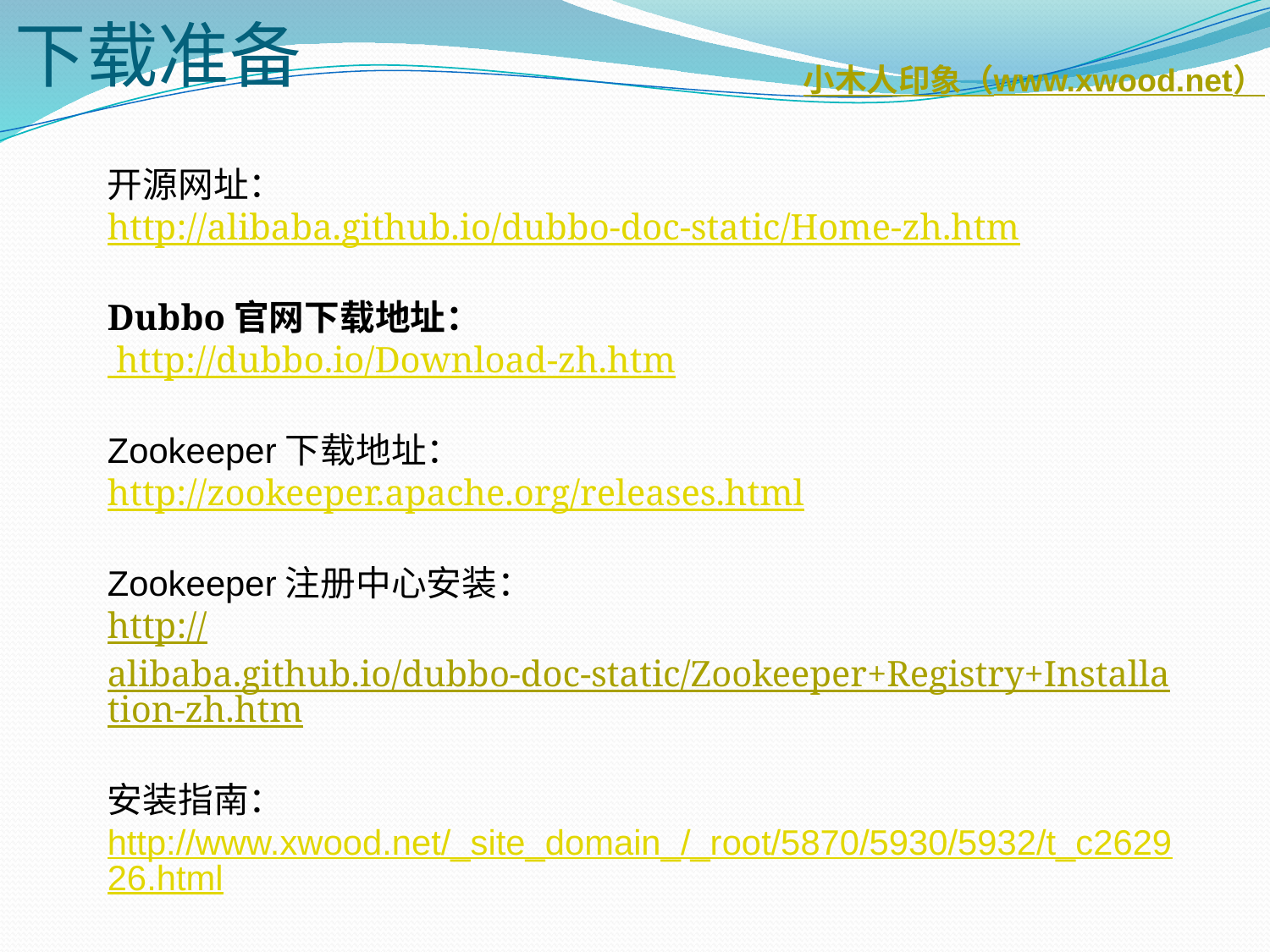

# 下载准备
开源网址：
http://alibaba.github.io/dubbo-doc-static/Home-zh.htm

Dubbo官网下载地址：
 http://dubbo.io/Download-zh.htm

Zookeeper下载地址：
http://zookeeper.apache.org/releases.html

Zookeeper注册中心安装：
http://alibaba.github.io/dubbo-doc-static/Zookeeper+Registry+Installation-zh.htm

安装指南：
http://www.xwood.net/_site_domain_/_root/5870/5930/5932/t_c262926.html